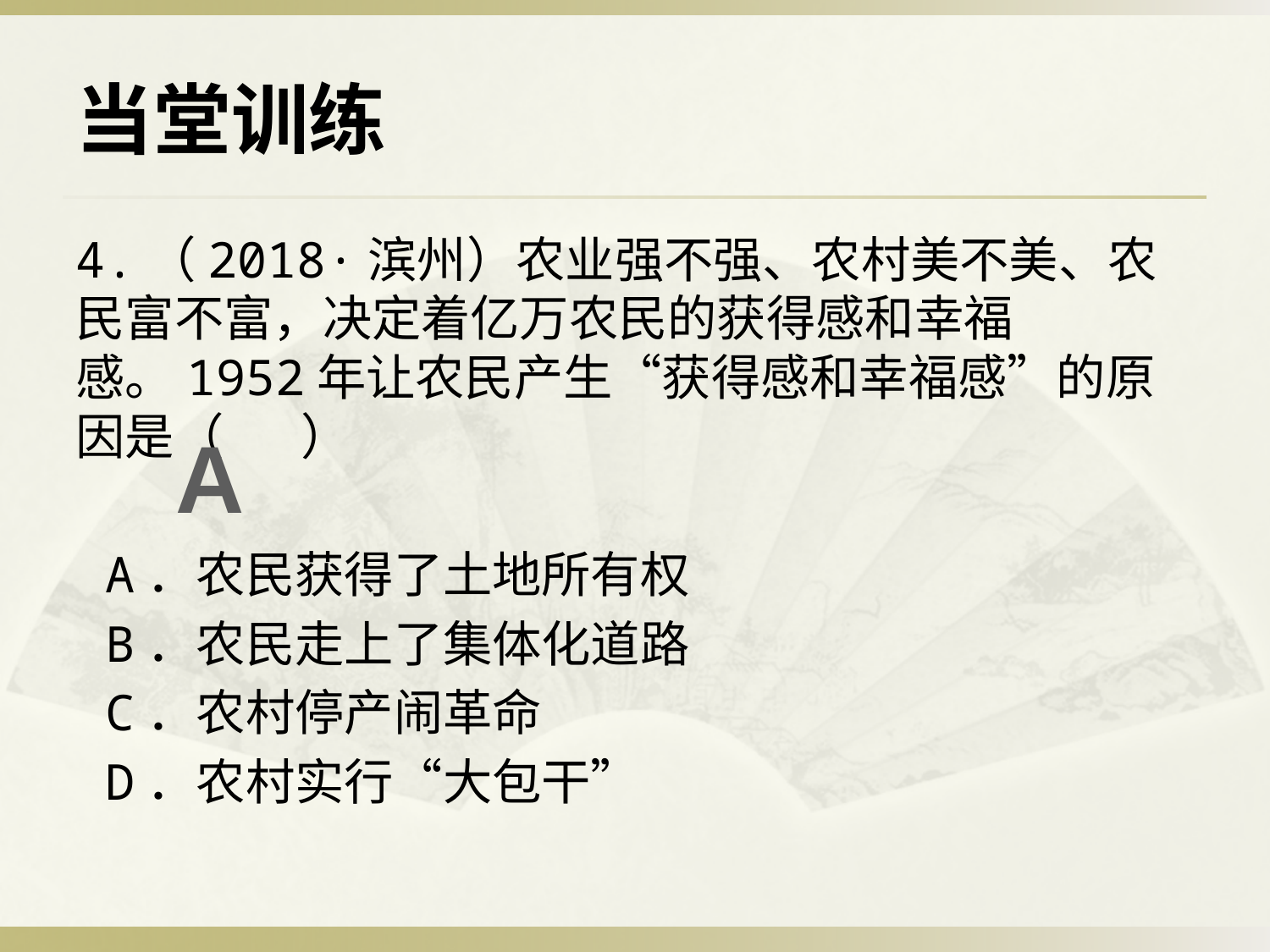

# 当堂训练
4.（2018·滨州）农业强不强、农村美不美、农民富不富，决定着亿万农民的获得感和幸福感。1952年让农民产生“获得感和幸福感”的原因是（       ）

 A．农民获得了土地所有权
 B．农民走上了集体化道路
 C．农村停产闹革命
 D．农村实行“大包干”
A